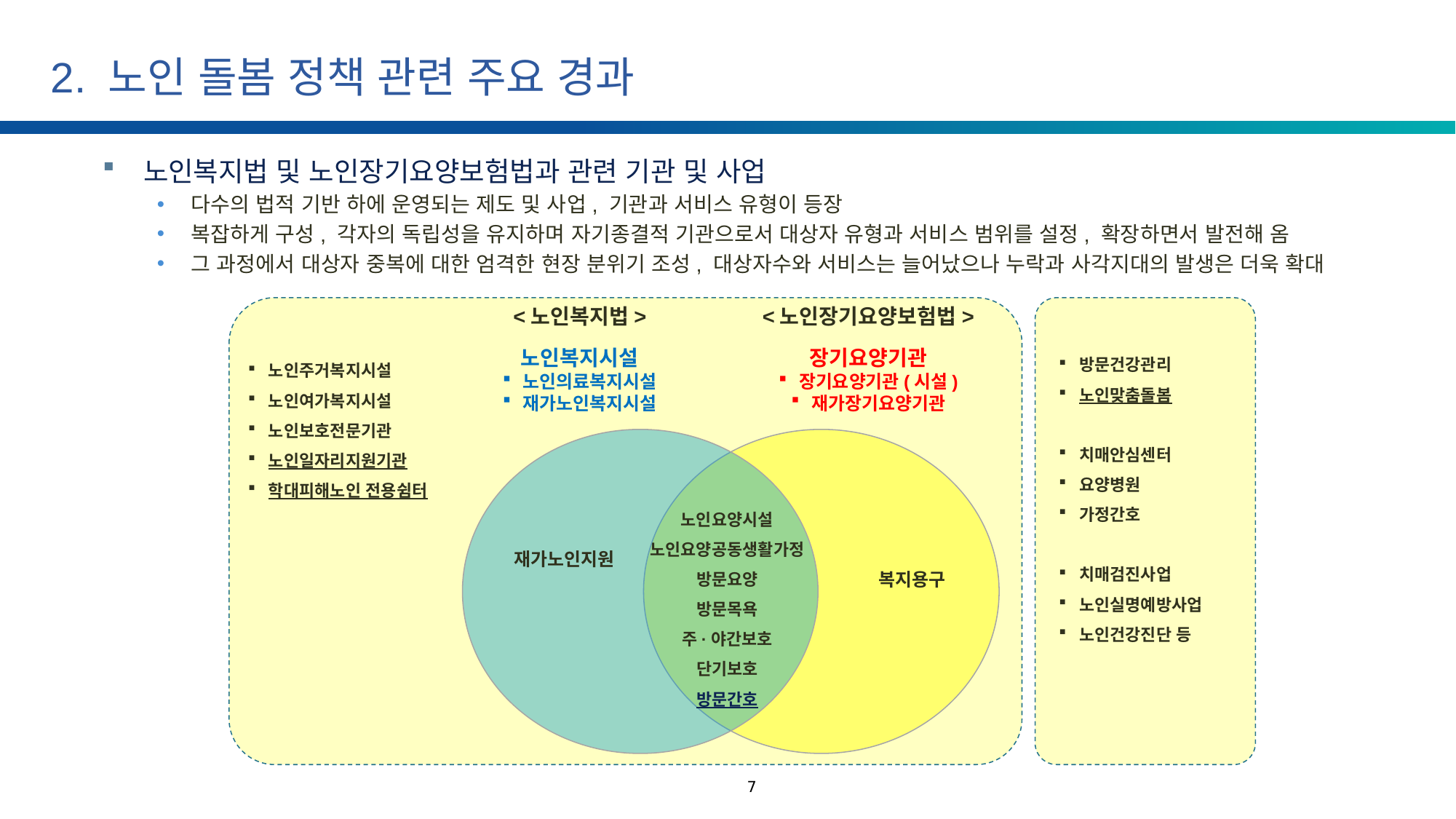

# 2. 노인 돌봄 정책 관련 주요 경과
노인복지법 및 노인장기요양보험법과 관련 기관 및 사업
다수의 법적 기반 하에 운영되는 제도 및 사업, 기관과 서비스 유형이 등장
복잡하게 구성, 각자의 독립성을 유지하며 자기종결적 기관으로서 대상자 유형과 서비스 범위를 설정, 확장하면서 발전해 옴
그 과정에서 대상자 중복에 대한 엄격한 현장 분위기 조성, 대상자수와 서비스는 늘어났으나 누락과 사각지대의 발생은 더욱 확대
<노인복지법>
<노인장기요양보험법>
노인복지시설
노인의료복지시설
재가노인복지시설

노인요양시설
노인요양공동생활가정
방문요양
방문목욕
주·야간보호
단기보호
방문간호

복지용구
재가노인지원

장기요양기관
장기요양기관(시설)
재가장기요양기관
방문건강관리
노인맞춤돌봄

치매안심센터
요양병원
가정간호

치매검진사업
노인실명예방사업
노인건강진단 등

노인주거복지시설
노인여가복지시설
노인보호전문기관
노인일자리지원기관
학대피해노인 전용쉼터

7